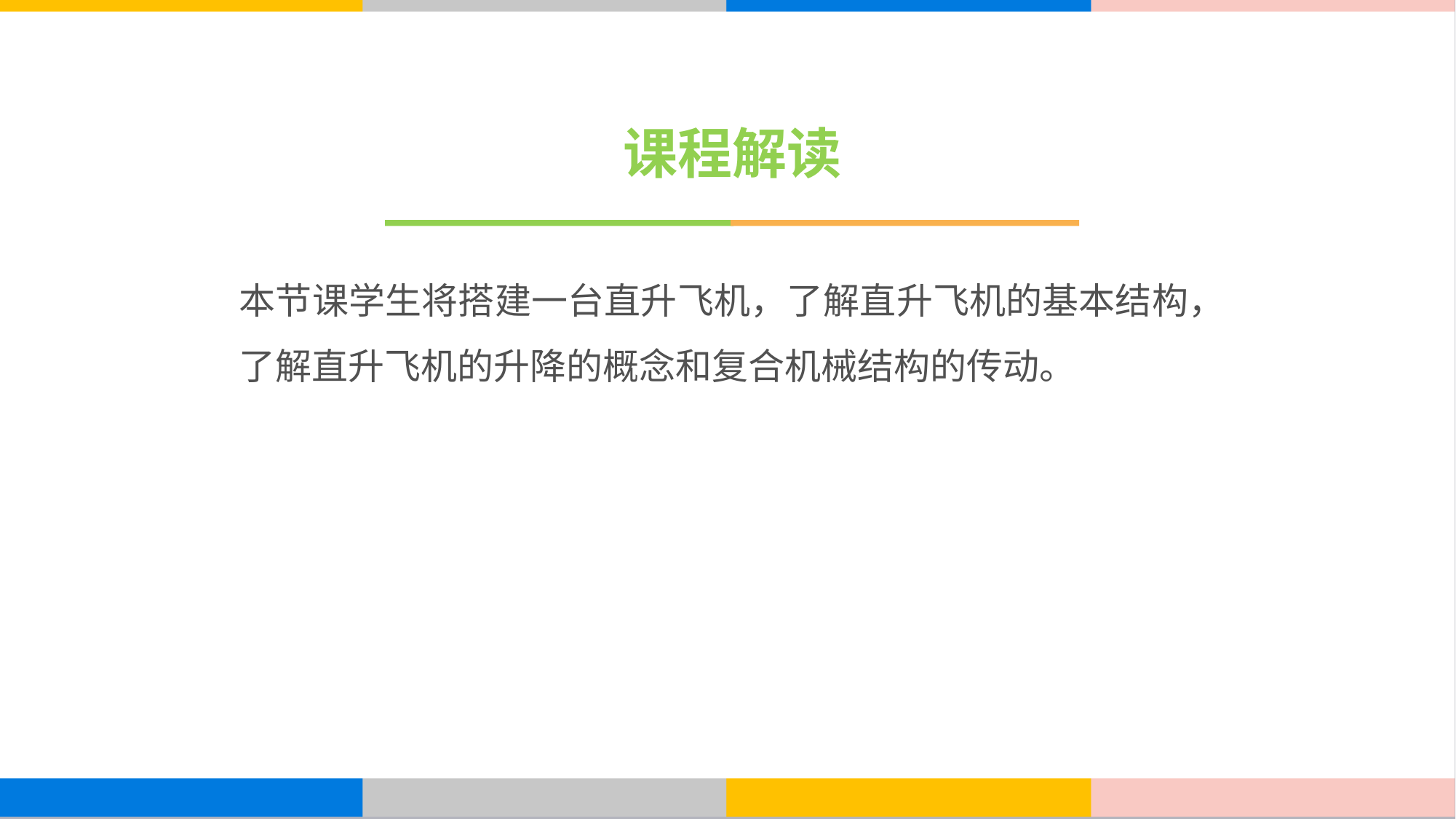

# 课程解读
本节课学生将搭建一台直升飞机，了解直升飞机的基本结构，了解直升飞机的升降的概念和复合机械结构的传动。